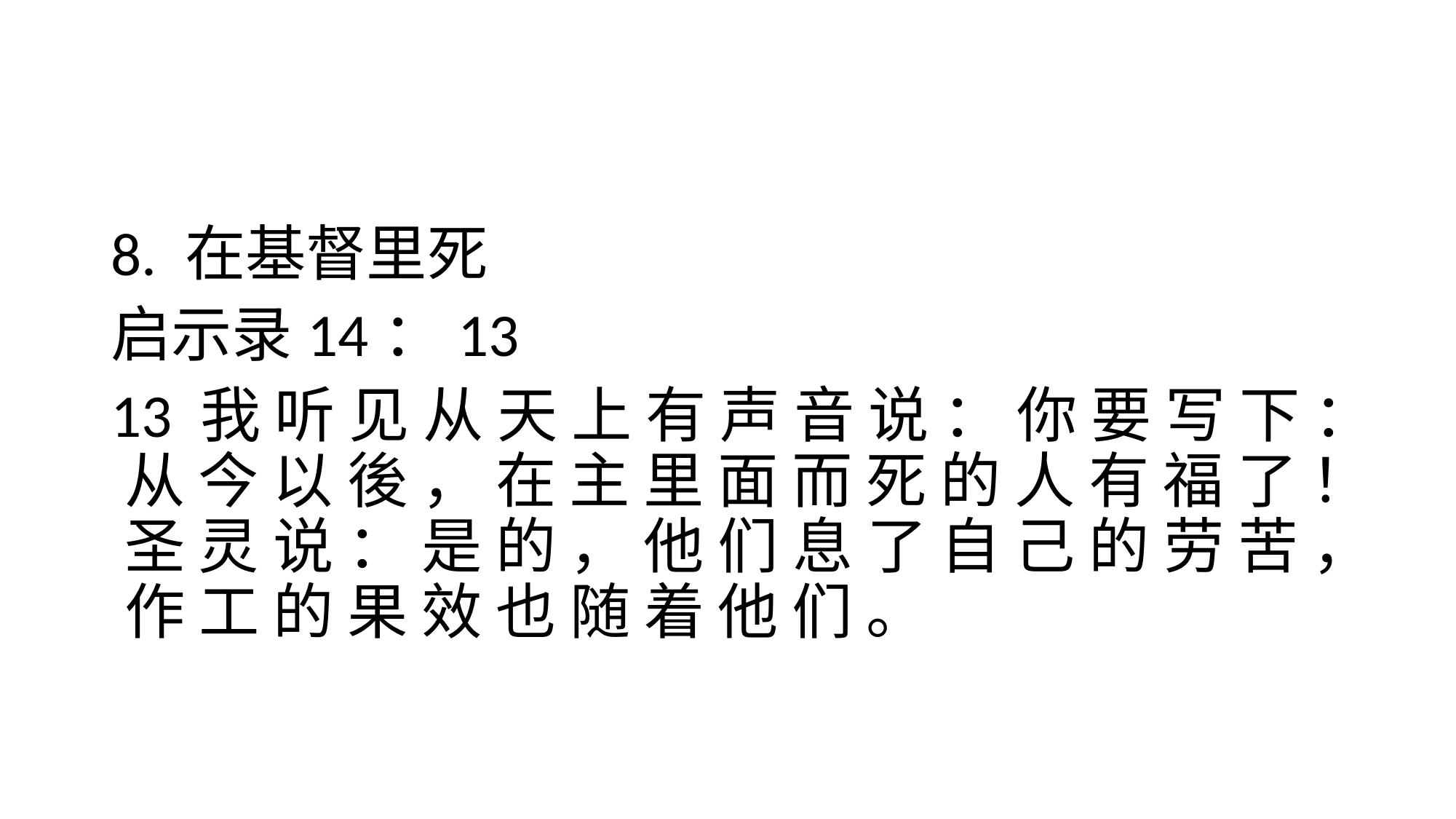

#
8. 在基督里死
启示录14：13
13 我 听 见 从 天 上 有 声 音 说 ： 你 要 写 下 ： 从 今 以 後 ， 在 主 里 面 而 死 的 人 有 福 了 ！ 圣 灵 说 ： 是 的 ， 他 们 息 了 自 己 的 劳 苦 ， 作 工 的 果 效 也 随 着 他 们 。